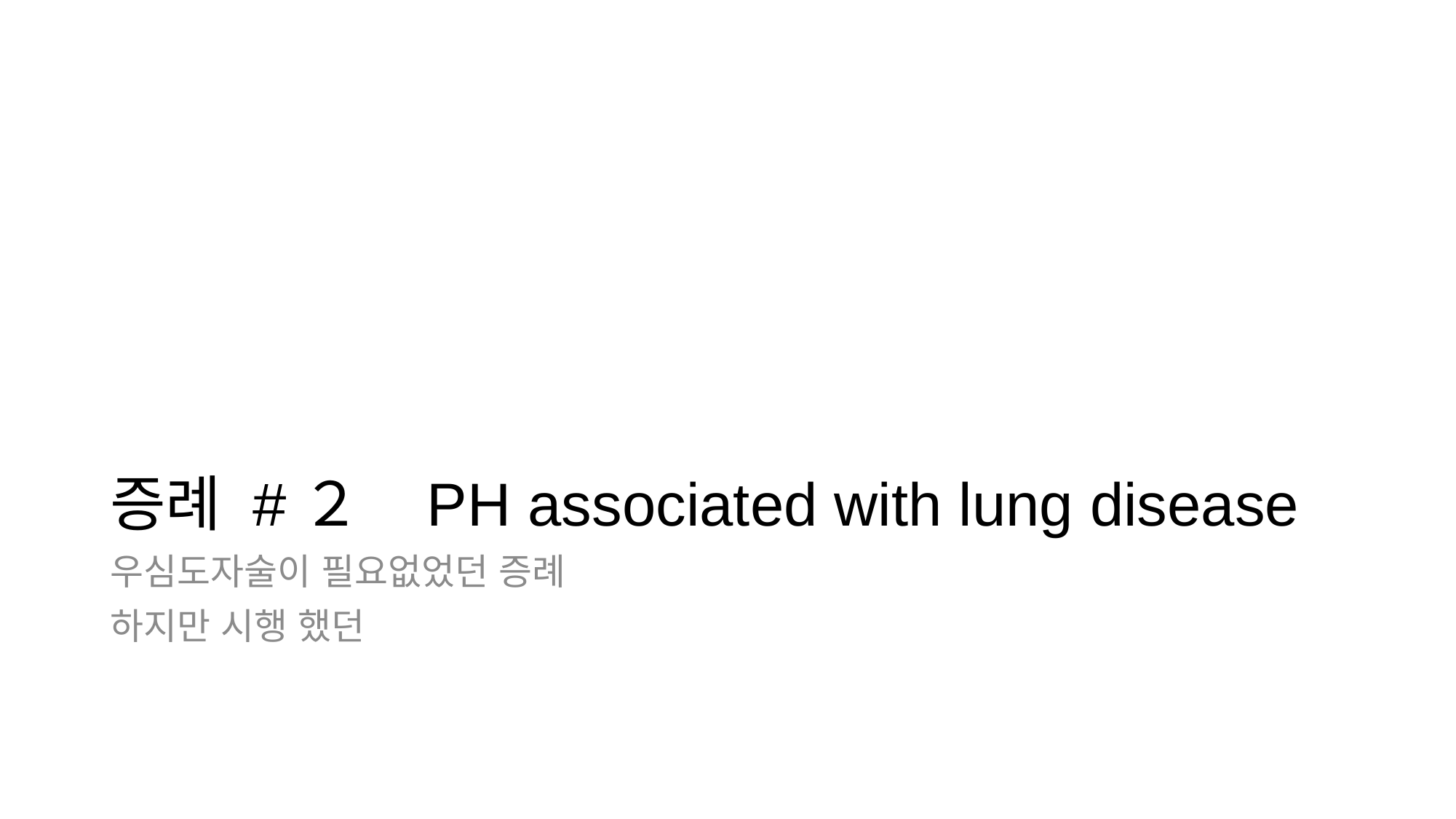

# 증례 #２   PH associated with lung disease
우심도자술이 필요없었던 증례
하지만 시행 했던